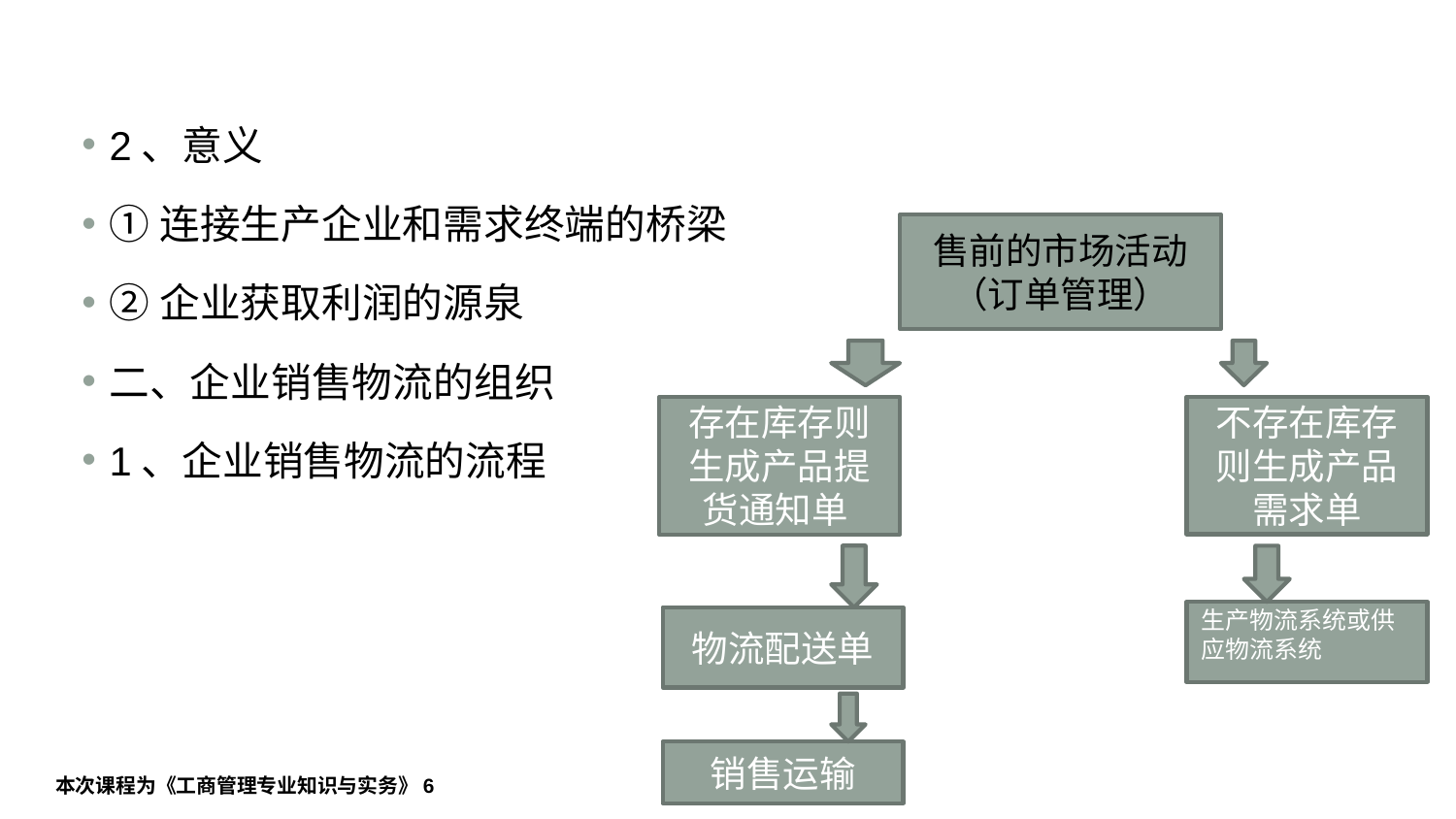

#
2、意义
①连接生产企业和需求终端的桥梁
②企业获取利润的源泉
二、企业销售物流的组织
1、企业销售物流的流程

售前的市场活动（订单管理）

不存在库存则生成产品需求单

存在库存则生成产品提货通知单

生产物流系统或供应物流系统

物流配送单

销售运输